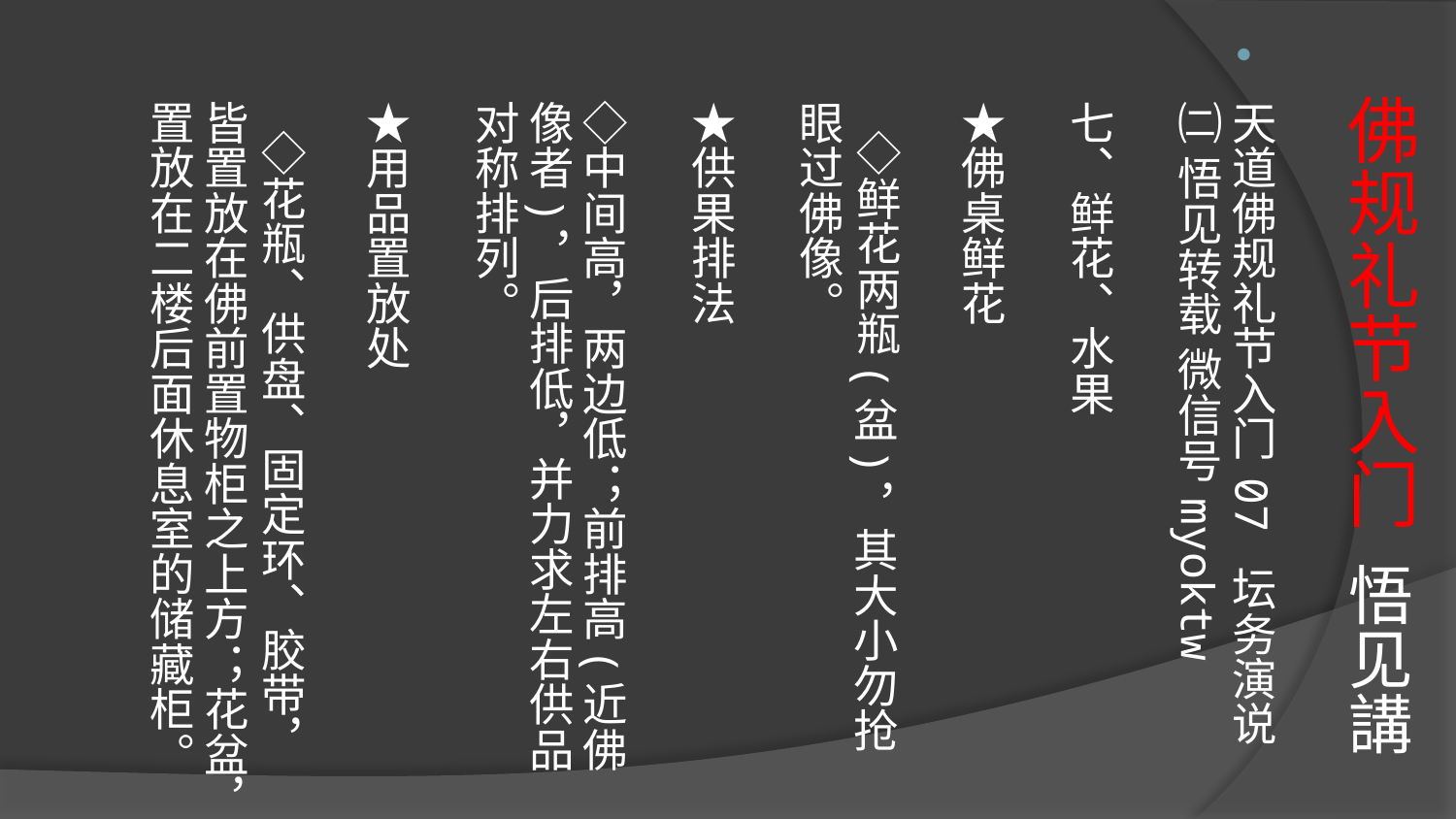

# 佛规礼节入门  悟见講
天道佛规礼节入门 07 坛务演说㈡ 悟见转载 微信号 myoktw
七、鲜花、水果
★佛桌鲜花
   ◇鲜花两瓶(盆)，其大小勿抢眼过佛像。
★供果排法
◇中间高，两边低；前排高(近佛像者)，后排低，并力求左右供品对称排列。
★用品置放处
   ◇花瓶、供盘、固定环、胶带，皆置放在佛前置物柜之上方；花盆，置放在二楼后面休息室的储藏柜。